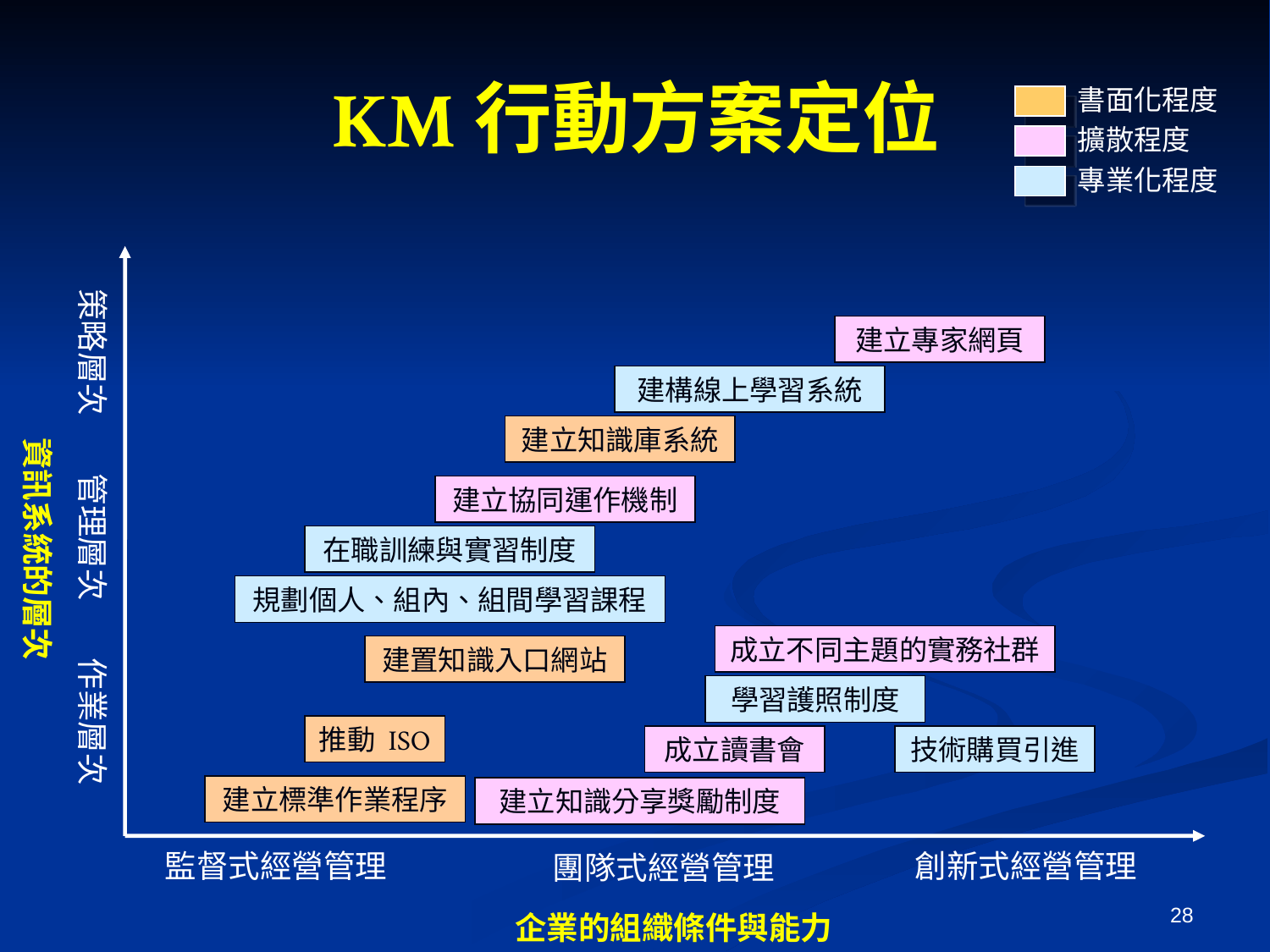

# KM行動方案定位
書面化程度

擴散程度

專業化程度

策略層次
建立專家網頁
建構線上學習系統
建立知識庫系統
資訊系統的層次
管理層次
建立協同運作機制
在職訓練與實習制度
規劃個人、組內、組間學習課程
成立不同主題的實務社群
建置知識入口網站
作業層次
學習護照制度
推動 ISO
成立讀書會
技術購買引進
建立標準作業程序
建立知識分享獎勵制度

監督式經營管理
創新式經營管理
團隊式經營管理
28
企業的組織條件與能力